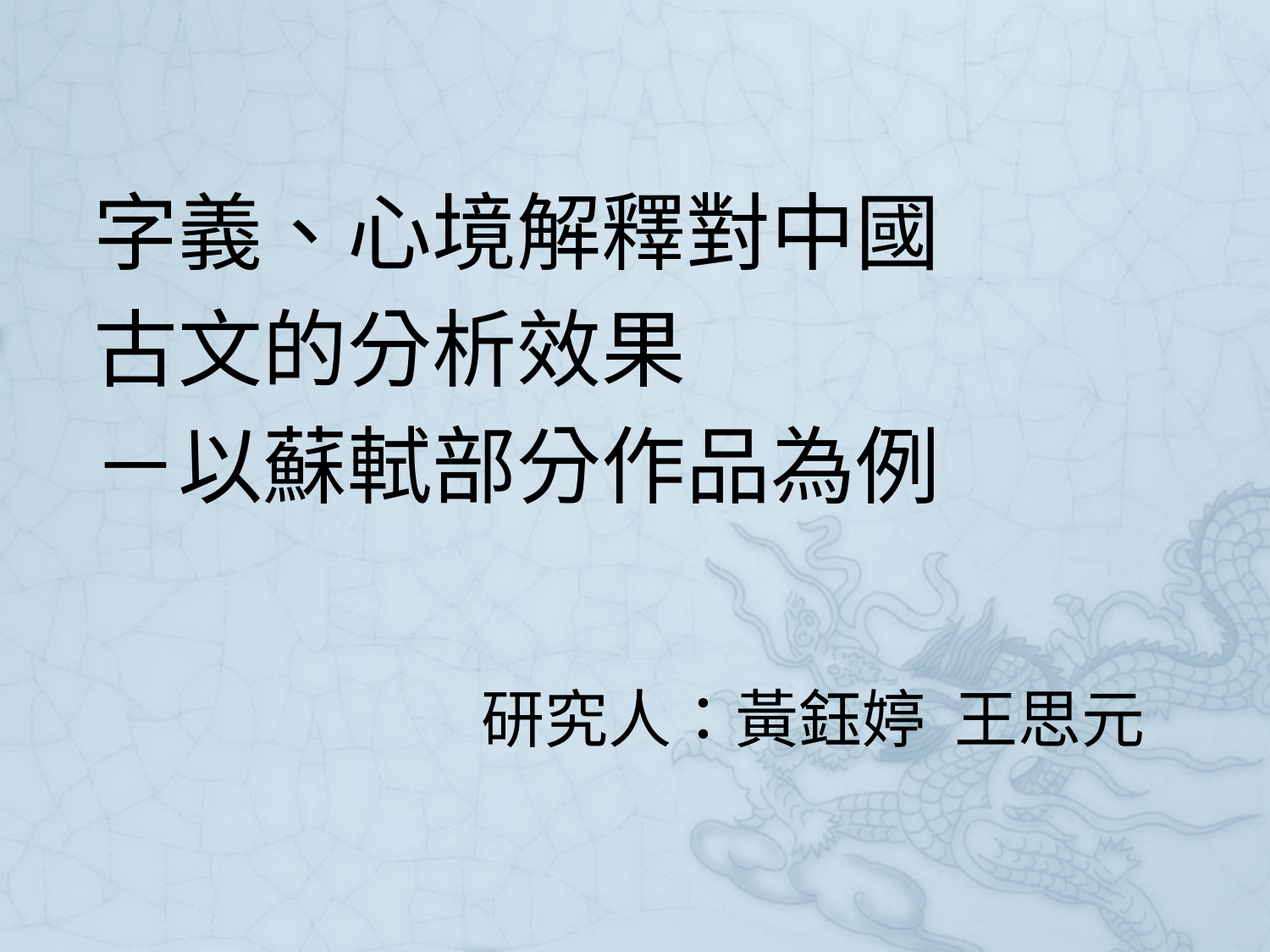

字義、心境解釋對中國古文的分析效果
－以蘇軾部分作品為例
研究人：黃鈺婷  王思元